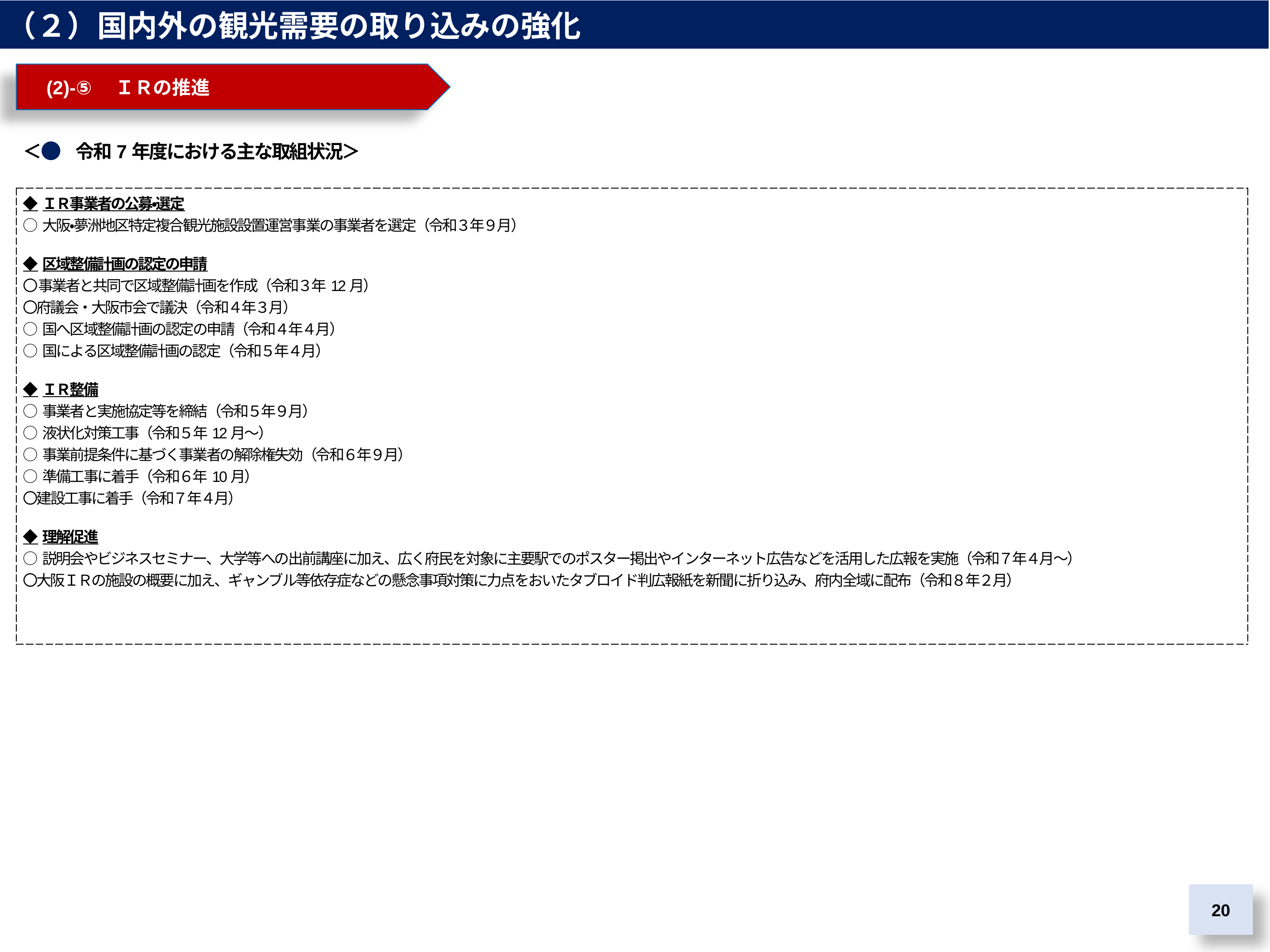

（２）国内外の観光需要の取り込みの強化
　(2)-⑤　ＩＲの推進
＜　　令和7年度における主な取組状況＞

| ◆ＩＲ事業者の公募・選定 ○大阪・夢洲地区特定複合観光施設設置運営事業の事業者を選定（令和３年９月） ◆区域整備計画の認定の申請 〇事業者と共同で区域整備計画を作成（令和３年12月） 〇府議会・大阪市会で議決（令和４年３月） ○国へ区域整備計画の認定の申請（令和４年４月） ○国による区域整備計画の認定（令和５年４月） ◆ＩＲ整備 ○事業者と実施協定等を締結（令和５年９月） ○液状化対策工事（令和５年12月～） ○事業前提条件に基づく事業者の解除権失効（令和６年９月） ○準備工事に着手（令和６年10月） 〇建設工事に着手（令和７年４月） ◆理解促進 ○説明会やビジネスセミナー、大学等への出前講座に加え、広く府民を対象に主要駅でのポスター掲出やインターネット広告などを活用した広報を実施（令和７年４月～） 〇大阪ＩＲの施設の概要に加え、ギャンブル等依存症などの懸念事項対策に力点をおいたタブロイド判広報紙を新聞に折り込み、府内全域に配布（令和８年２月） |
| --- |
20